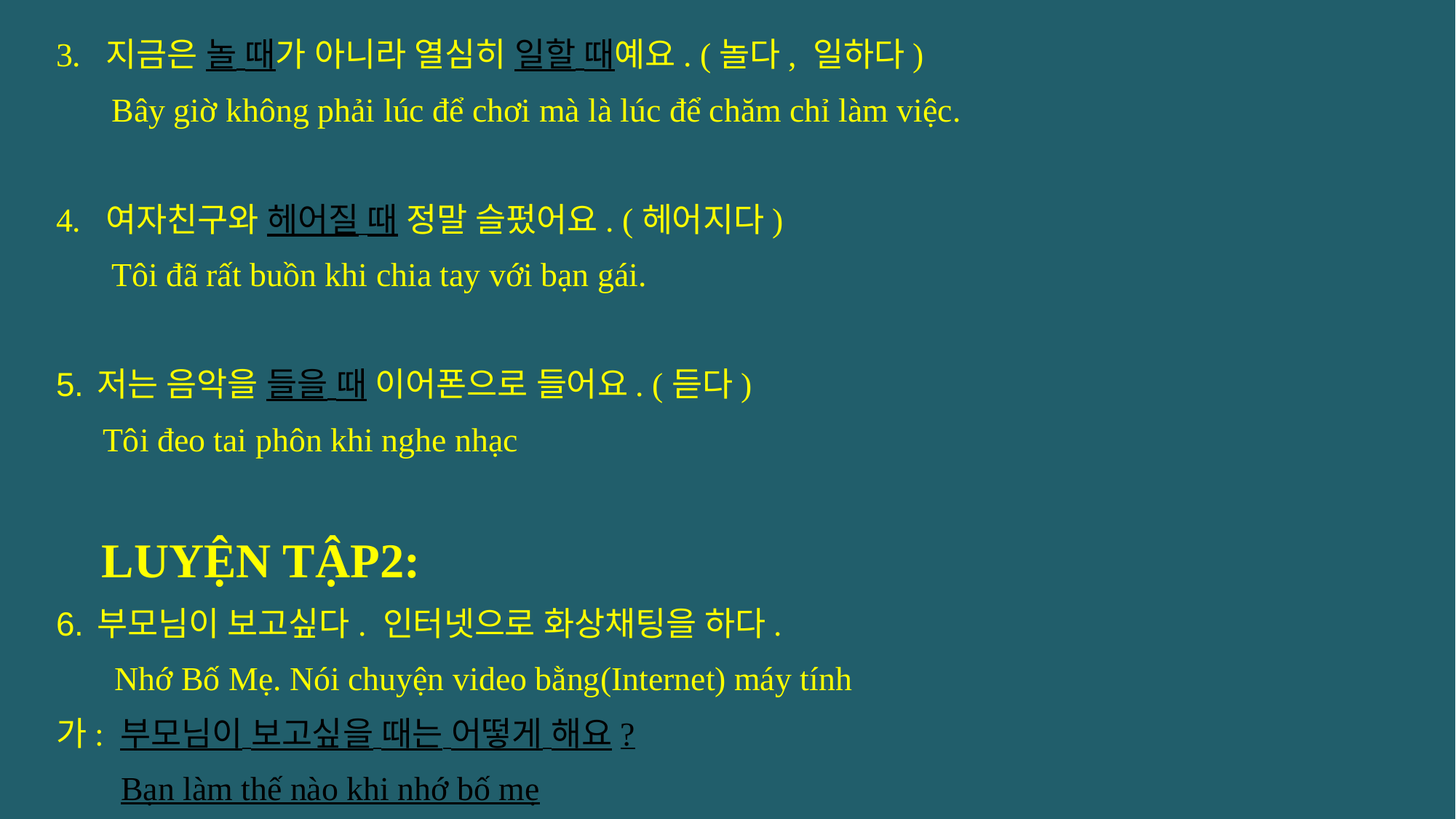

3.  지금은 놀 때가 아니라 열심히 일할 때예요. (놀다, 일하다)
      Bây giờ không phải lúc để chơi mà là lúc để chăm chỉ làm việc.

4.  여자친구와 헤어질 때 정말 슬펐어요. (헤어지다)
      Tôi đã rất buồn khi chia tay với bạn gái.

저는 음악을 들을 때 이어폰으로 들어요. (듣다)
     Tôi đeo tai phôn khi nghe nhạc

LUYỆN TẬP2:
부모님이 보고싶다. 인터넷으로 화상채팅을 하다.
       Nhớ Bố Mẹ. Nói chuyện video bằng(Internet) máy tính
가: 부모님이 보고싶을 때는 어떻게 해요?
       Bạn làm thế nào khi nhớ bố mẹ